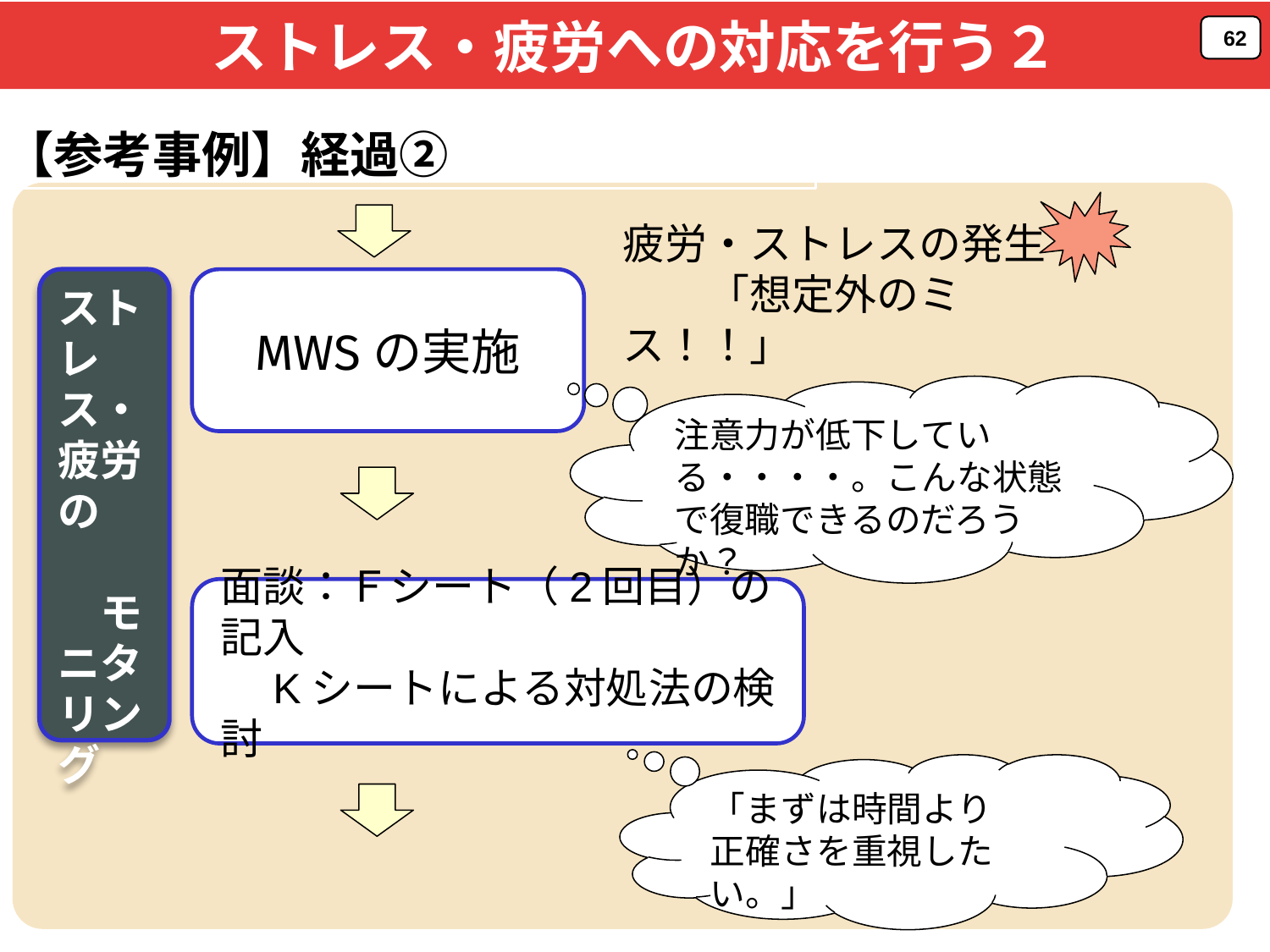

ストレス・疲労への対応を行う２
62

【参考事例】経過②

疲労・ストレスの発生
　　「想定外のミス！！」
ストレス・疲労の
　　　モニタリング
MWSの実施
注意力が低下している・・・・。こんな状態で復職できるのだろうか？

面談：Ｆシート（2回目）の記入
　Kシートによる対処法の検討
「まずは時間より
正確さを重視したい。」